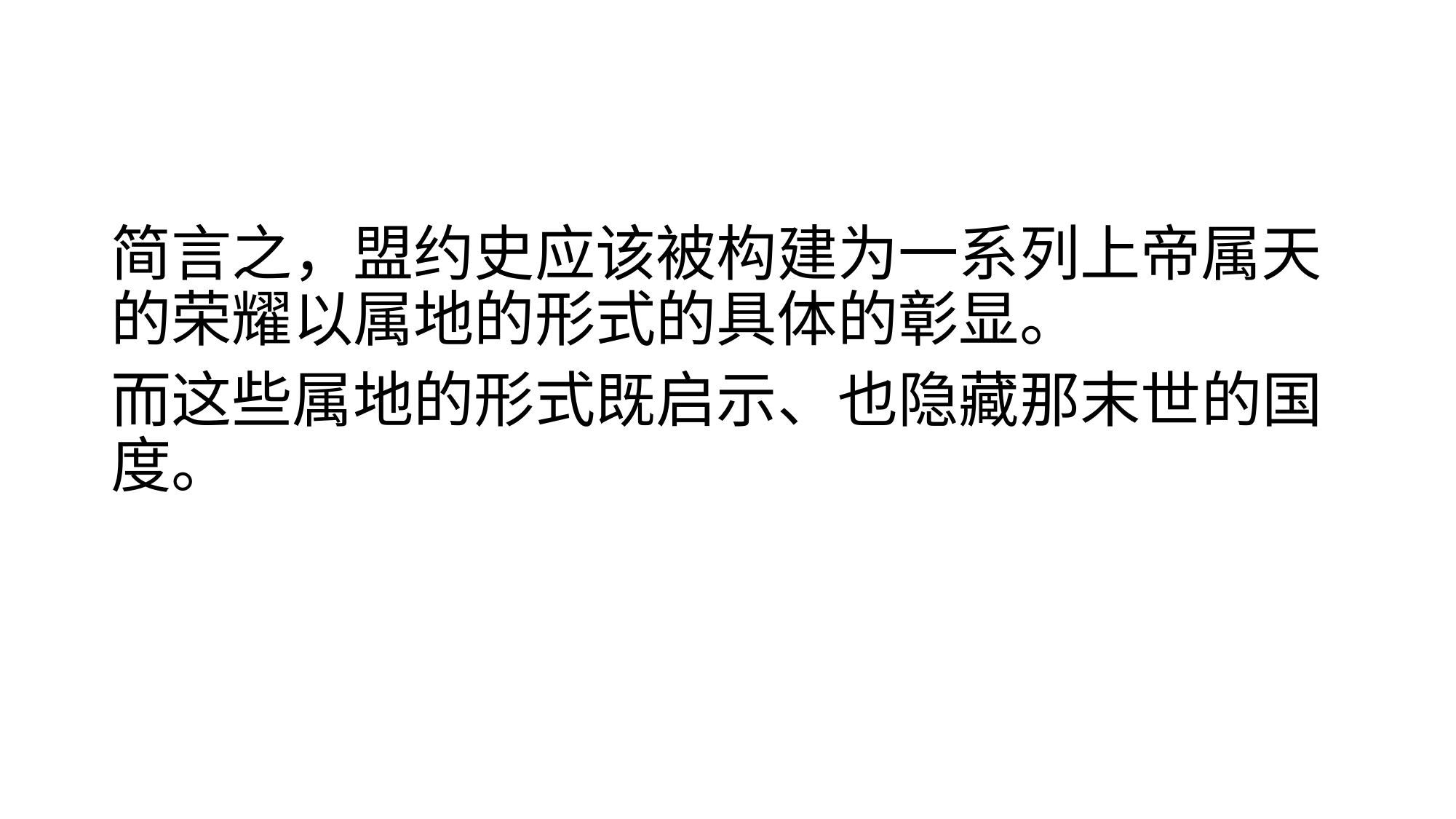

#
简言之，盟约史应该被构建为一系列上帝属天的荣耀以属地的形式的具体的彰显。
而这些属地的形式既启示、也隐藏那末世的国度。